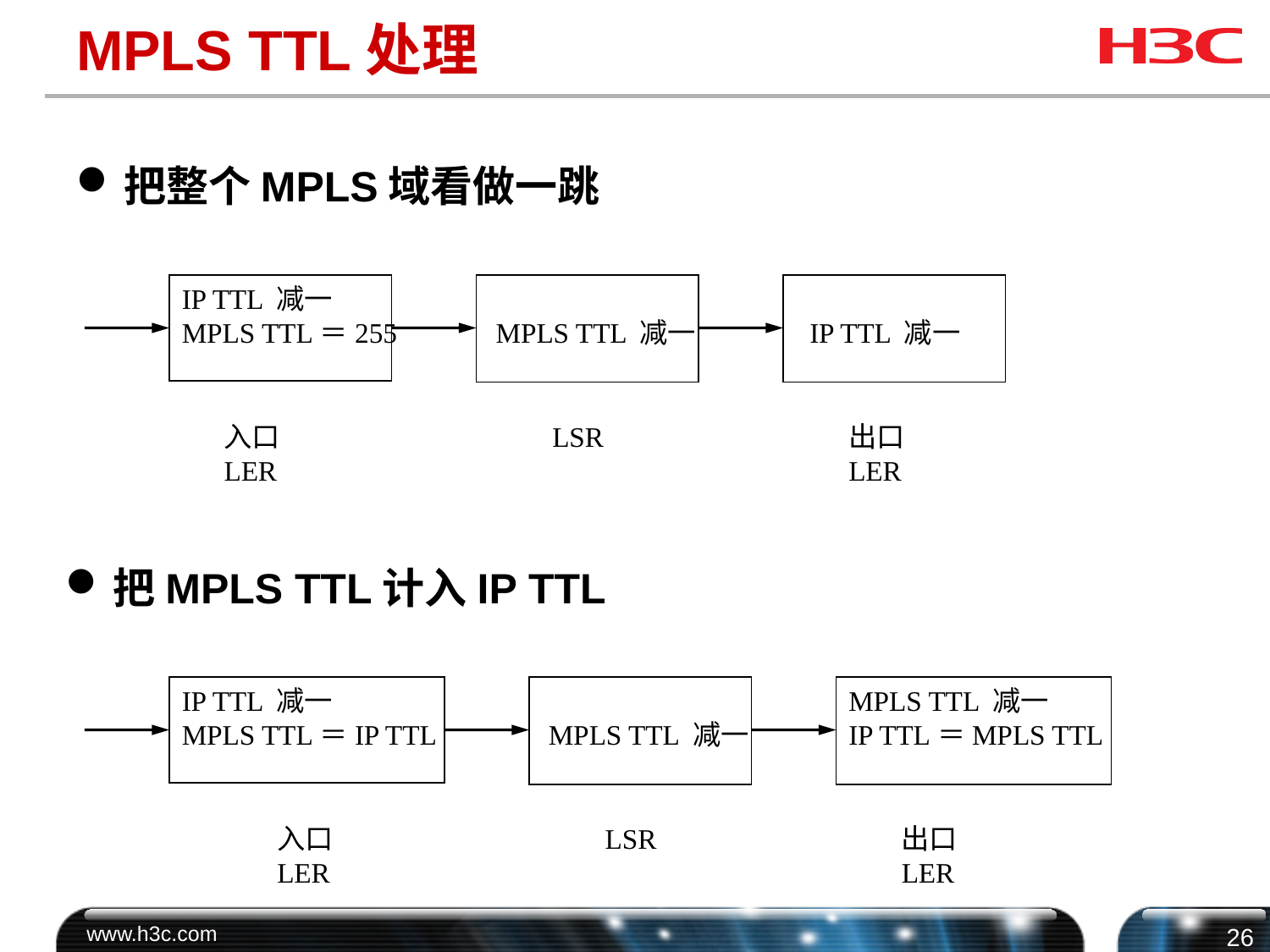

# MPLS TTL处理
把整个MPLS域看做一跳
IP TTL 减一
MPLS TTL＝255

 MPLS TTL 减一

  IP TTL 减一

入口LER
LSR
出口LER
把MPLS TTL计入IP TTL
IP TTL 减一
MPLS TTL＝IP TTL

 MPLS TTL 减一
MPLS TTL 减一
IP TTL＝MPLS TTL

入口LER
LSR
出口LER